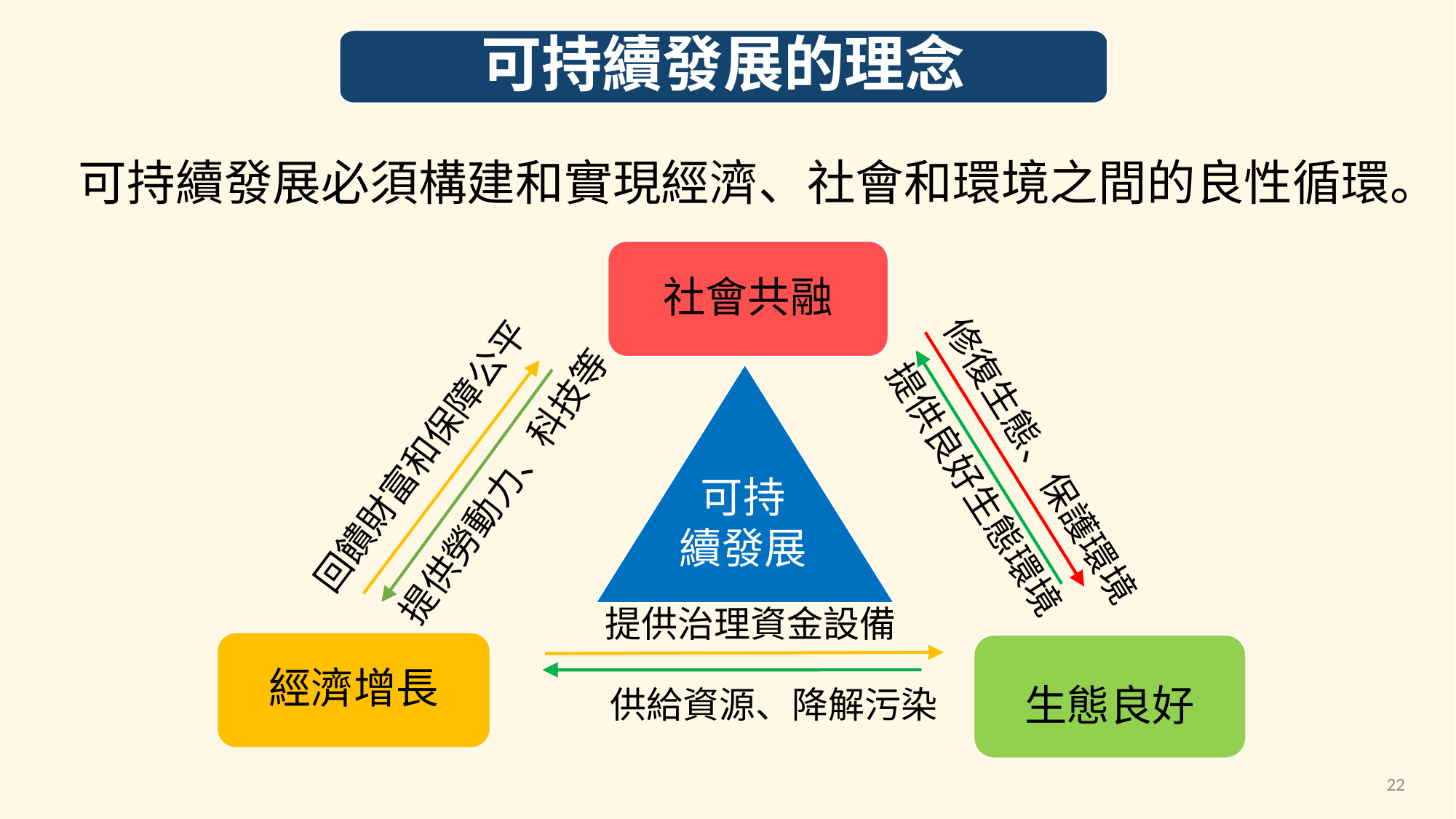

可持續發展的理念
可持續發展必須構建和實現經濟、社會和環境之間的良性循環。
社會共融

回饋財富和保障公平
修復生態、保護環境
可持
續發展
提供勞動力、科技等
提供良好生態環境
提供治理資金設備
經濟增長
生態良好
供給資源、降解污染